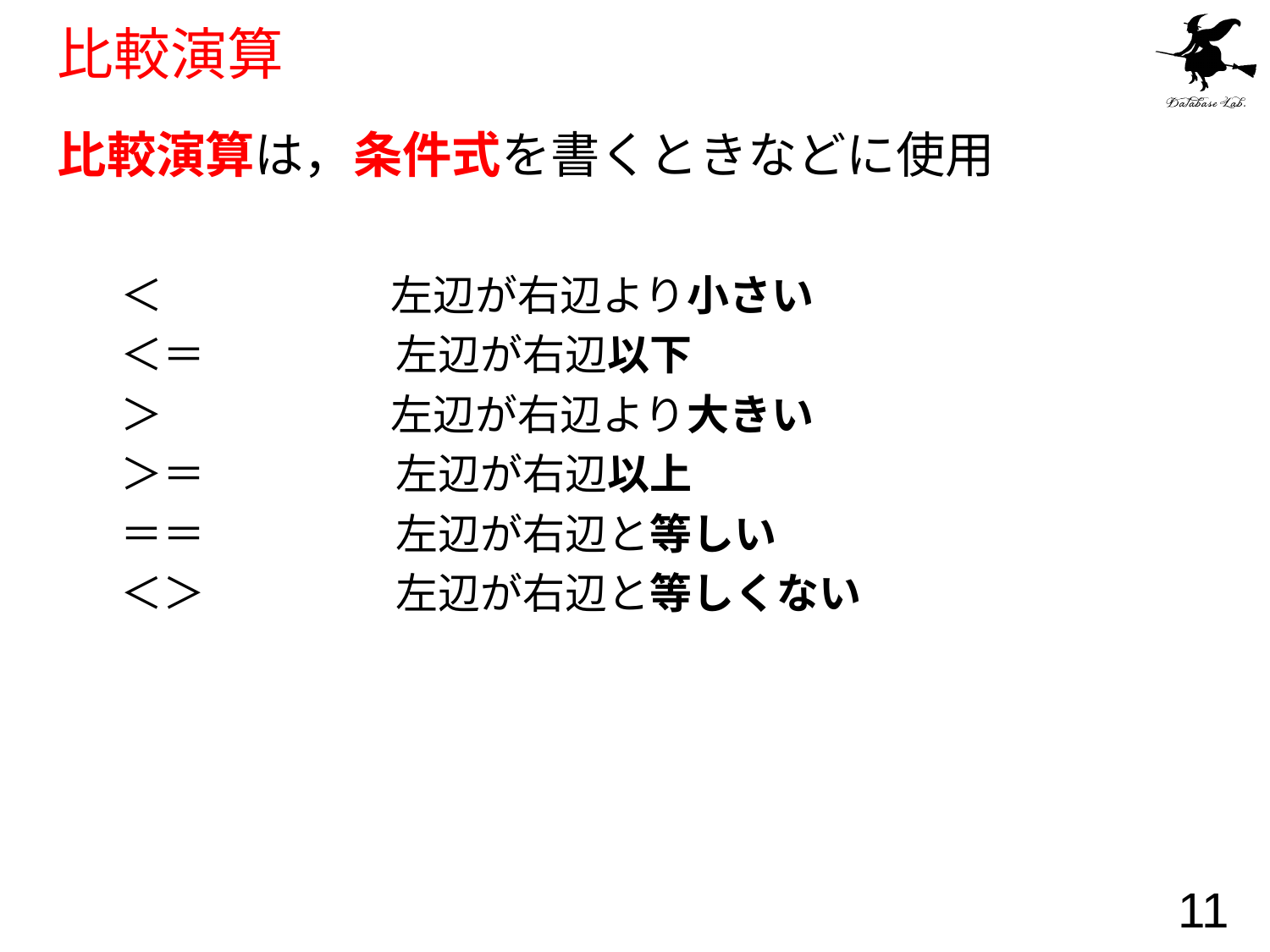

# 比較演算
比較演算は，条件式を書くときなどに使用

＜                        左辺が右辺より小さい
＜＝                    左辺が右辺以下
＞                        左辺が右辺より大きい
＞＝                    左辺が右辺以上
＝＝                    左辺が右辺と等しい
＜＞                    左辺が右辺と等しくない

11